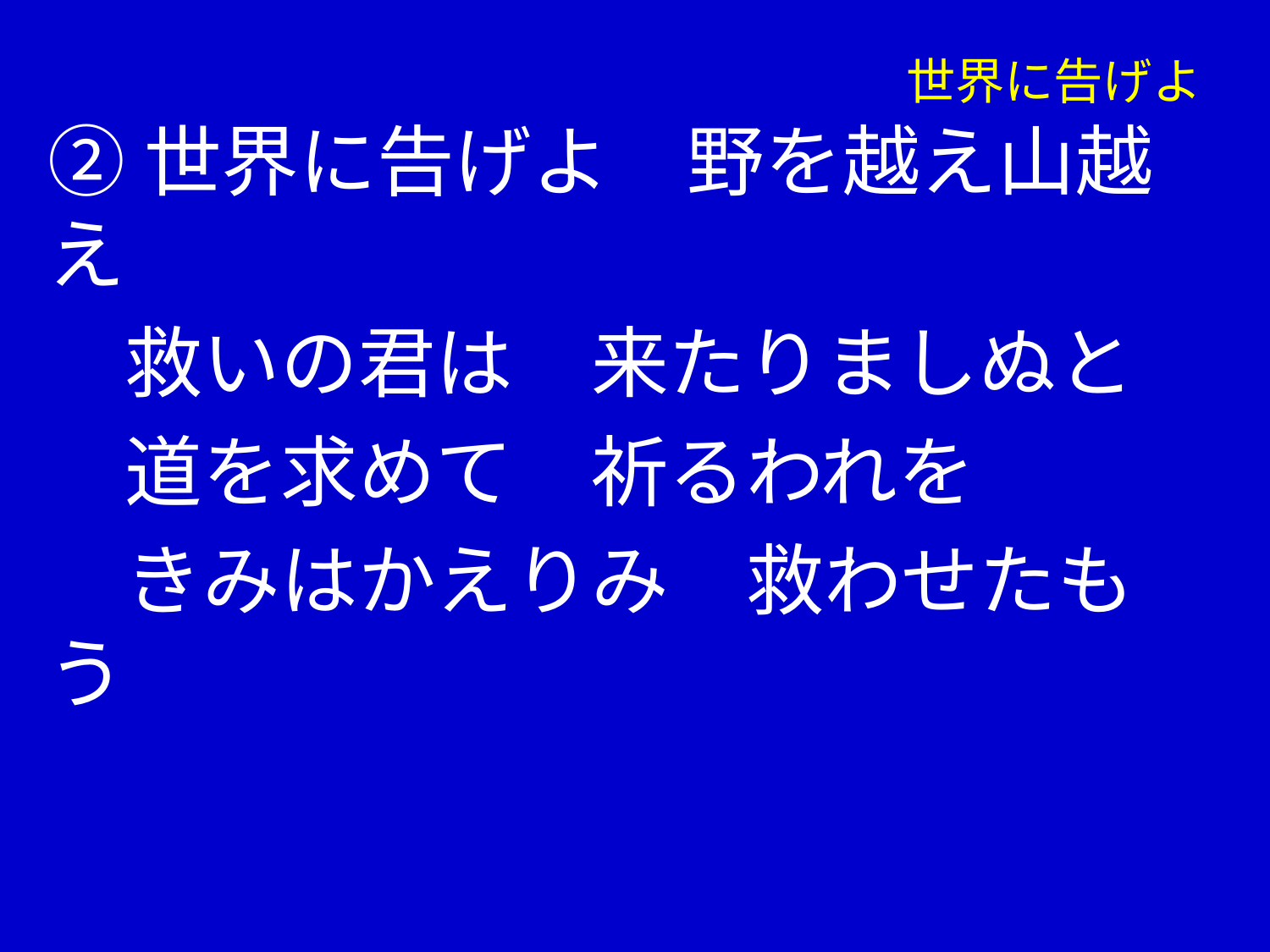

# 世界に告げよ
➁世界に告げよ　野を越え山越え
　救いの君は　来たりましぬと
　道を求めて　祈るわれを
　きみはかえりみ　救わせたもう